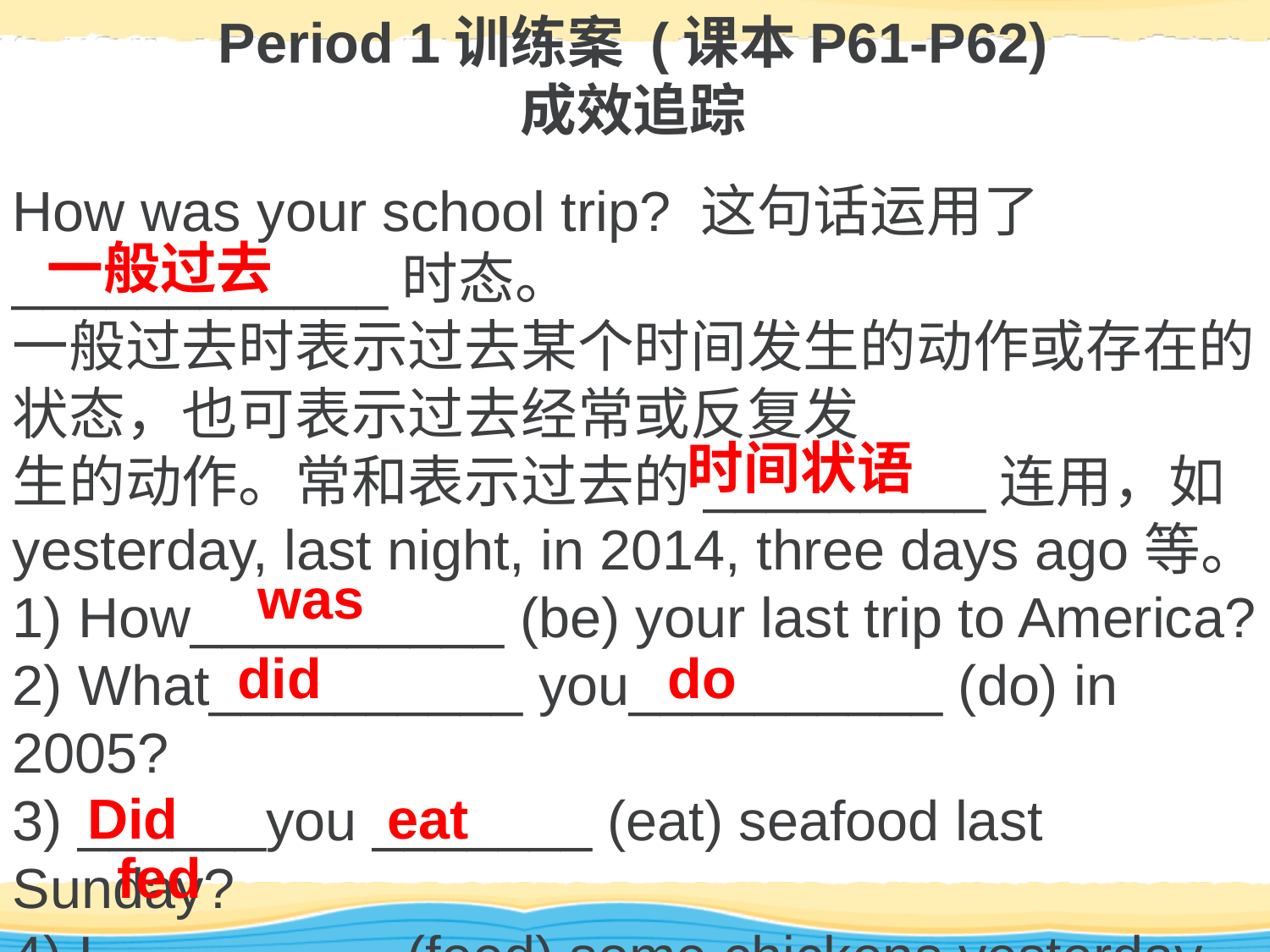

Period 1训练案 (课本P61-P62)
成效追踪
How was your school trip? 这句话运用了____________时态。
一般过去时表示过去某个时间发生的动作或存在的状态，也可表示过去经常或反复发
生的动作。常和表示过去的_________连用，如yesterday, last night, in 2014, three days ago等。
1) How__________ (be) your last trip to America?
2) What__________ you__________ (do) in 2005?
3) ______you _______ (eat) seafood last Sunday?
4) I _________ (feed) some chickens yesterday.
一般过去
时间状语
was
did
do
Did
eat
fed